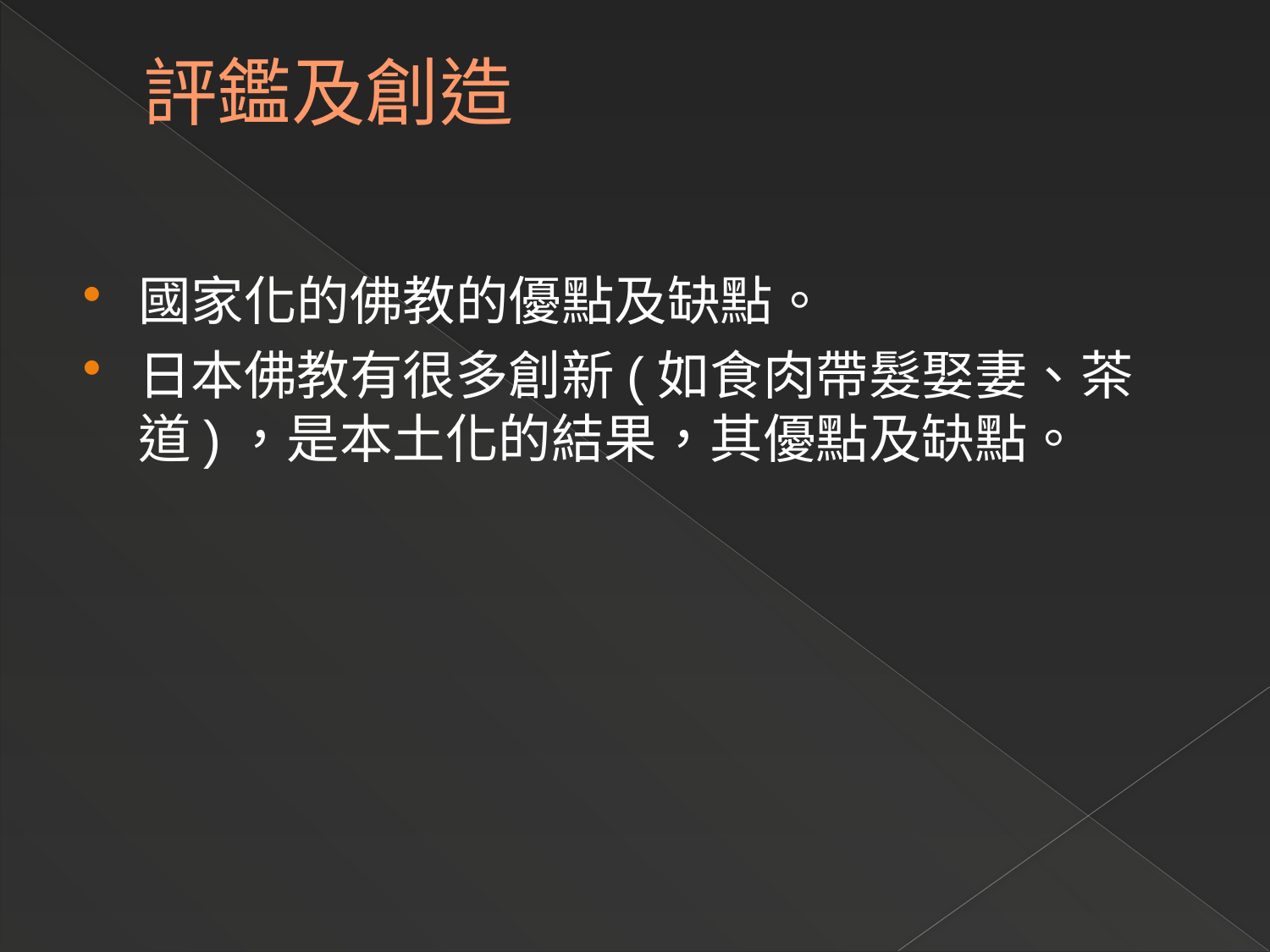

# 評鑑及創造
國家化的佛教的優點及缺點。
日本佛教有很多創新(如食肉帶髮娶妻、茶道)，是本土化的結果，其優點及缺點。